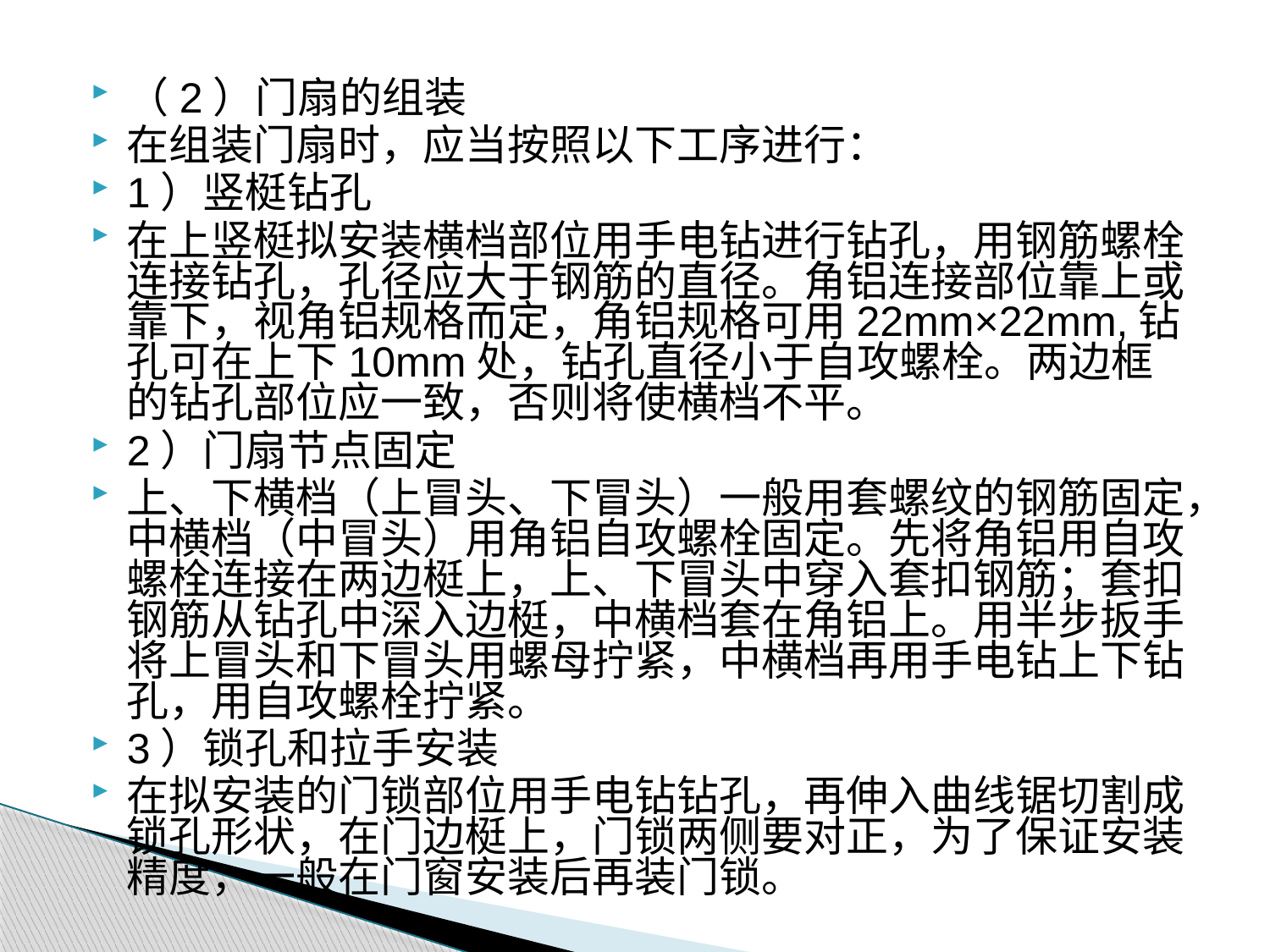

（2）门扇的组装
在组装门扇时，应当按照以下工序进行：
1）竖梃钻孔
在上竖梃拟安装横档部位用手电钻进行钻孔，用钢筋螺栓连接钻孔，孔径应大于钢筋的直径。角铝连接部位靠上或靠下，视角铝规格而定，角铝规格可用22mm×22mm,钻孔可在上下10mm处，钻孔直径小于自攻螺栓。两边框的钻孔部位应一致，否则将使横档不平。
2）门扇节点固定
上、下横档（上冒头、下冒头）一般用套螺纹的钢筋固定，中横档（中冒头）用角铝自攻螺栓固定。先将角铝用自攻螺栓连接在两边梃上，上、下冒头中穿入套扣钢筋；套扣钢筋从钻孔中深入边梃，中横档套在角铝上。用半步扳手将上冒头和下冒头用螺母拧紧，中横档再用手电钻上下钻孔，用自攻螺栓拧紧。
3）锁孔和拉手安装
在拟安装的门锁部位用手电钻钻孔，再伸入曲线锯切割成锁孔形状，在门边梃上，门锁两侧要对正，为了保证安装精度，一般在门窗安装后再装门锁。